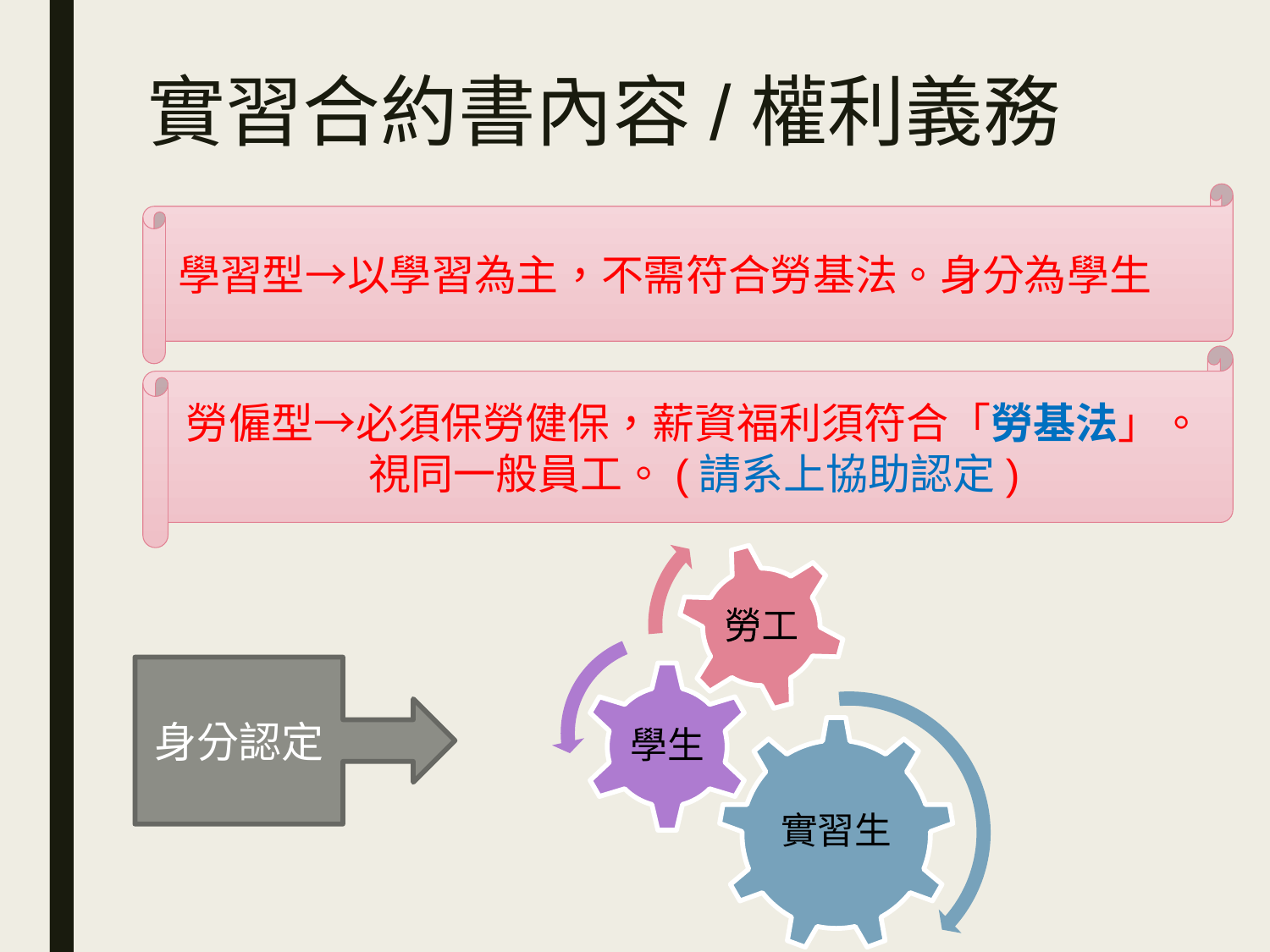

# 實習合約書內容/權利義務
學習型→以學習為主，不需符合勞基法。身分為學生

勞僱型→必須保勞健保，薪資福利須符合「勞基法」。視同一般員工。(請系上協助認定)
實習生
學生
勞工
身分認定